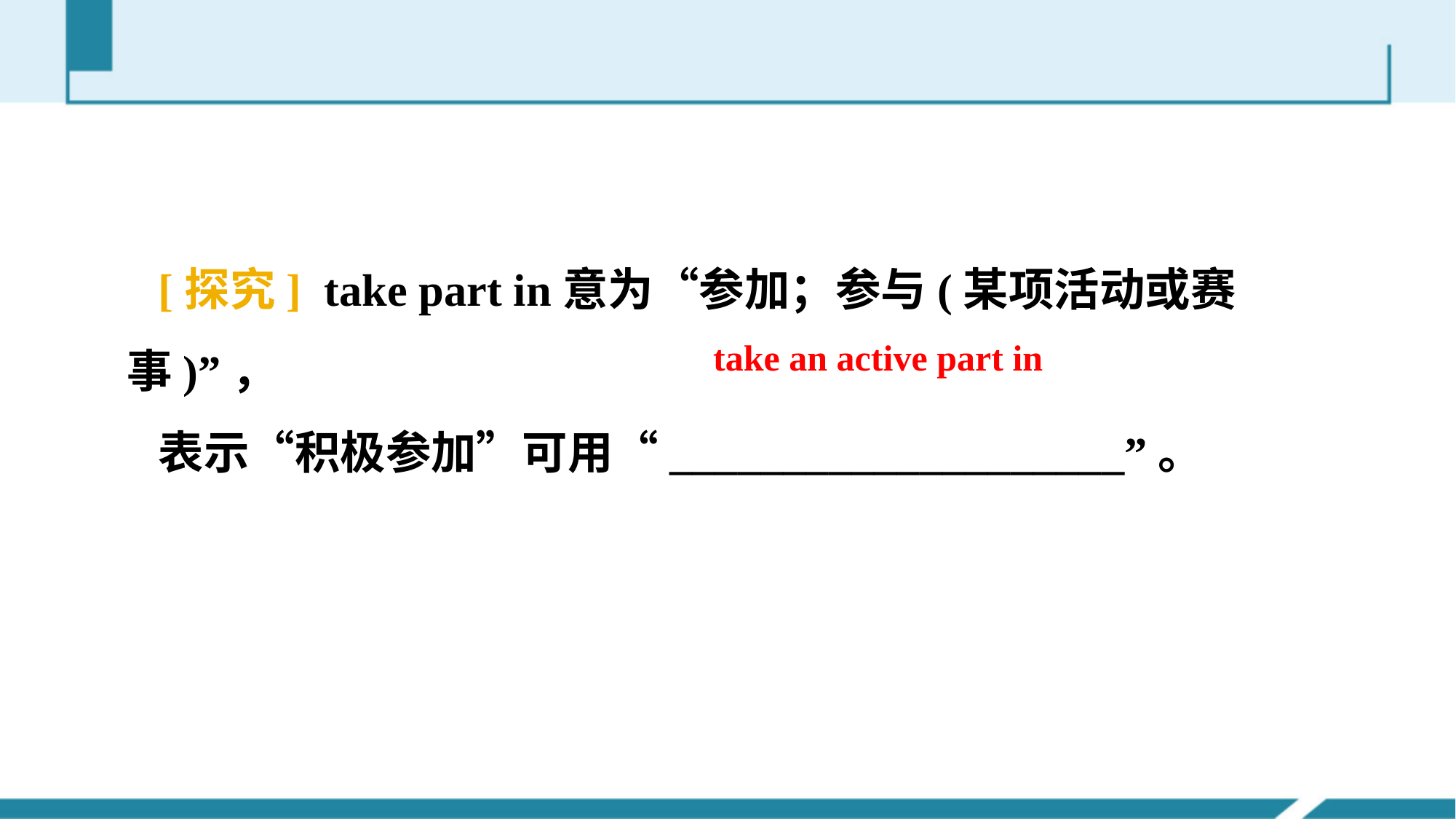

[探究]  take part in意为“参加；参与(某项活动或赛事)”，
表示“积极参加”可用“____________________”。
take an active part in